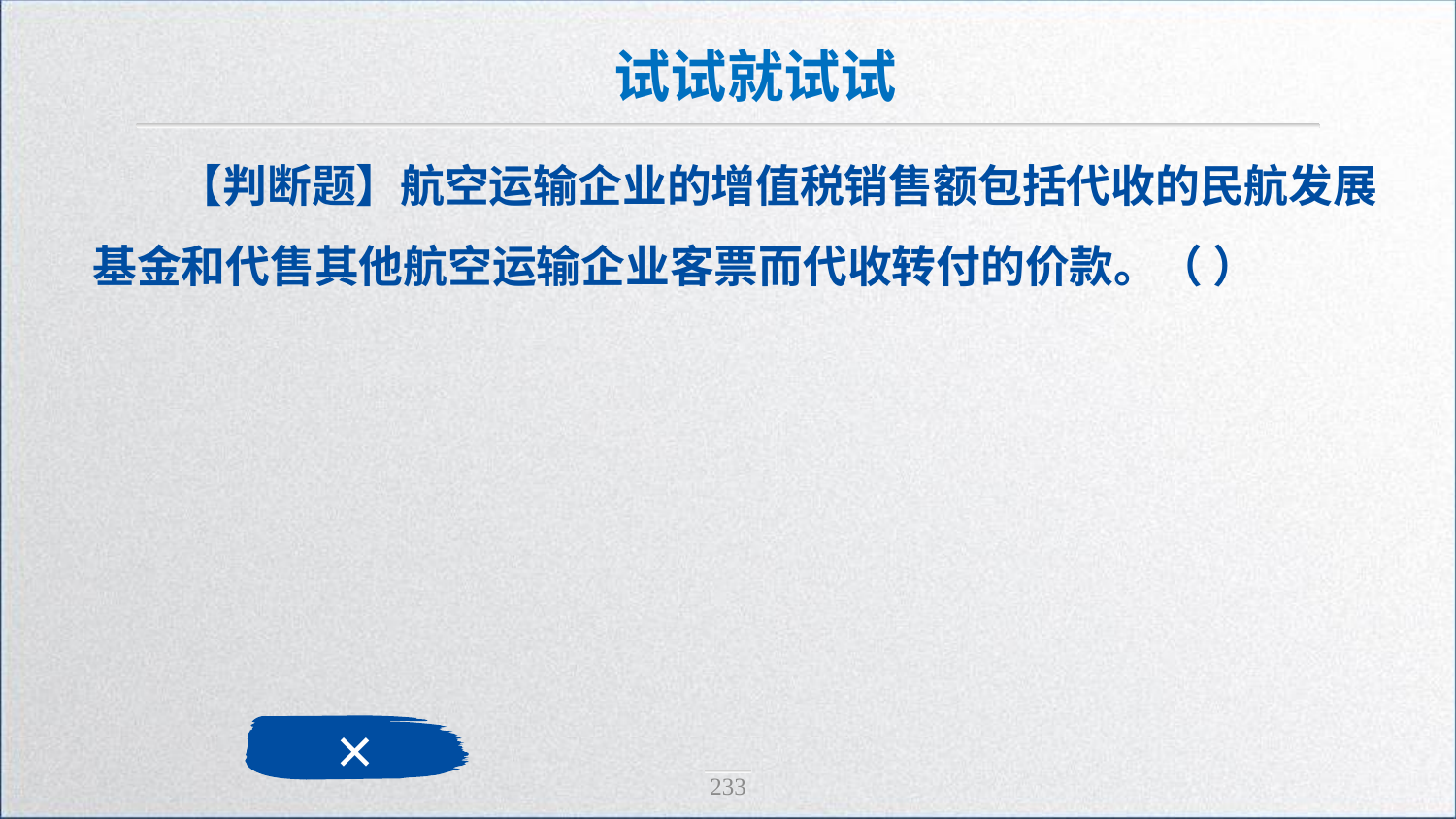

试试就试试
【判断题】航空运输企业的增值税销售额包括代收的民航发展基金和代售其他航空运输企业客票而代收转付的价款。（ ）
×

233